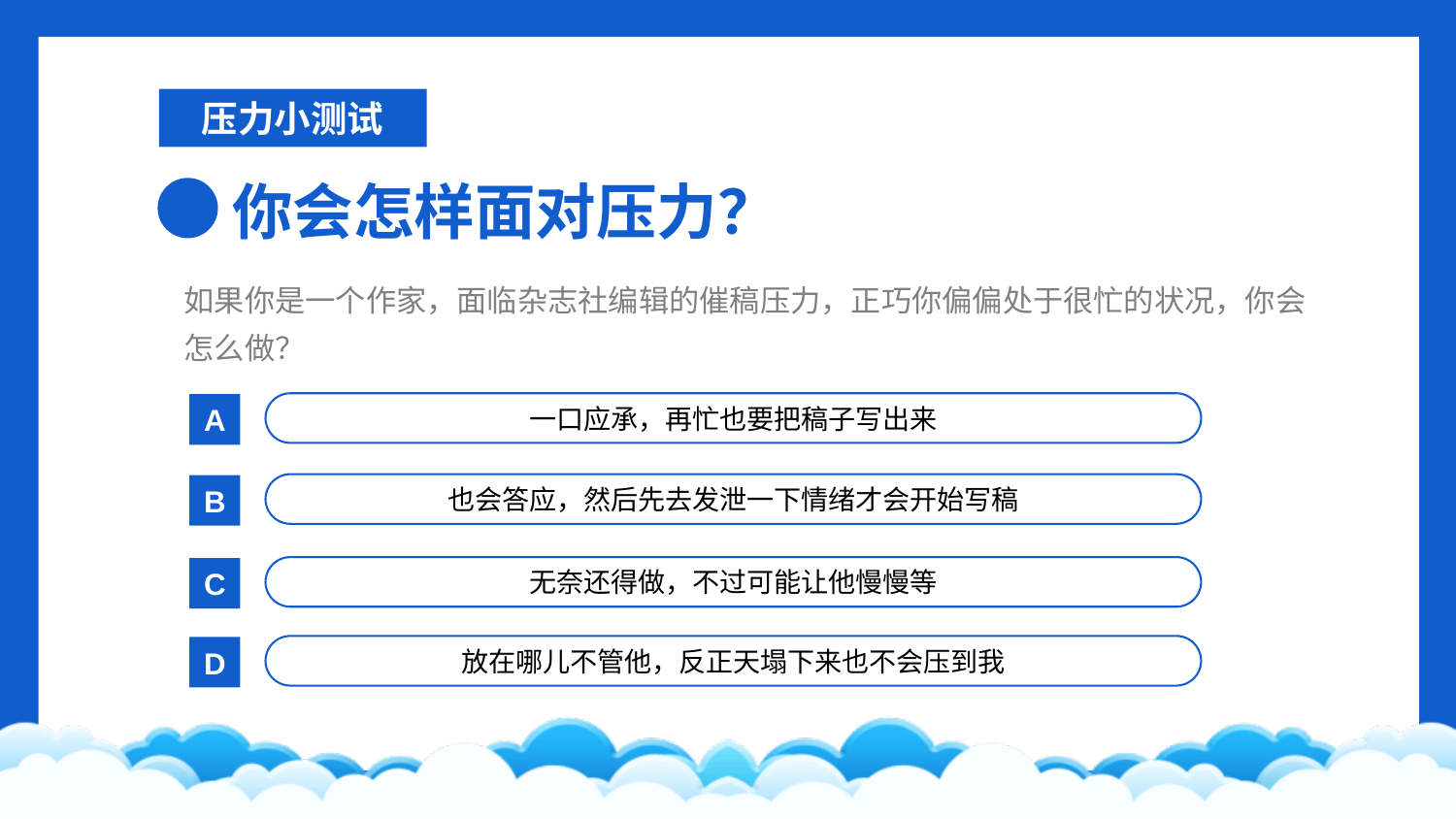

压力小测试
你会怎样面对压力？

如果你是一个作家，面临杂志社编辑的催稿压力，正巧你偏偏处于很忙的状况，你会怎么做？
一口应承，再忙也要把稿子写出来
A
也会答应，然后先去发泄一下情绪才会开始写稿
B
无奈还得做，不过可能让他慢慢等
C
放在哪儿不管他，反正天塌下来也不会压到我
D